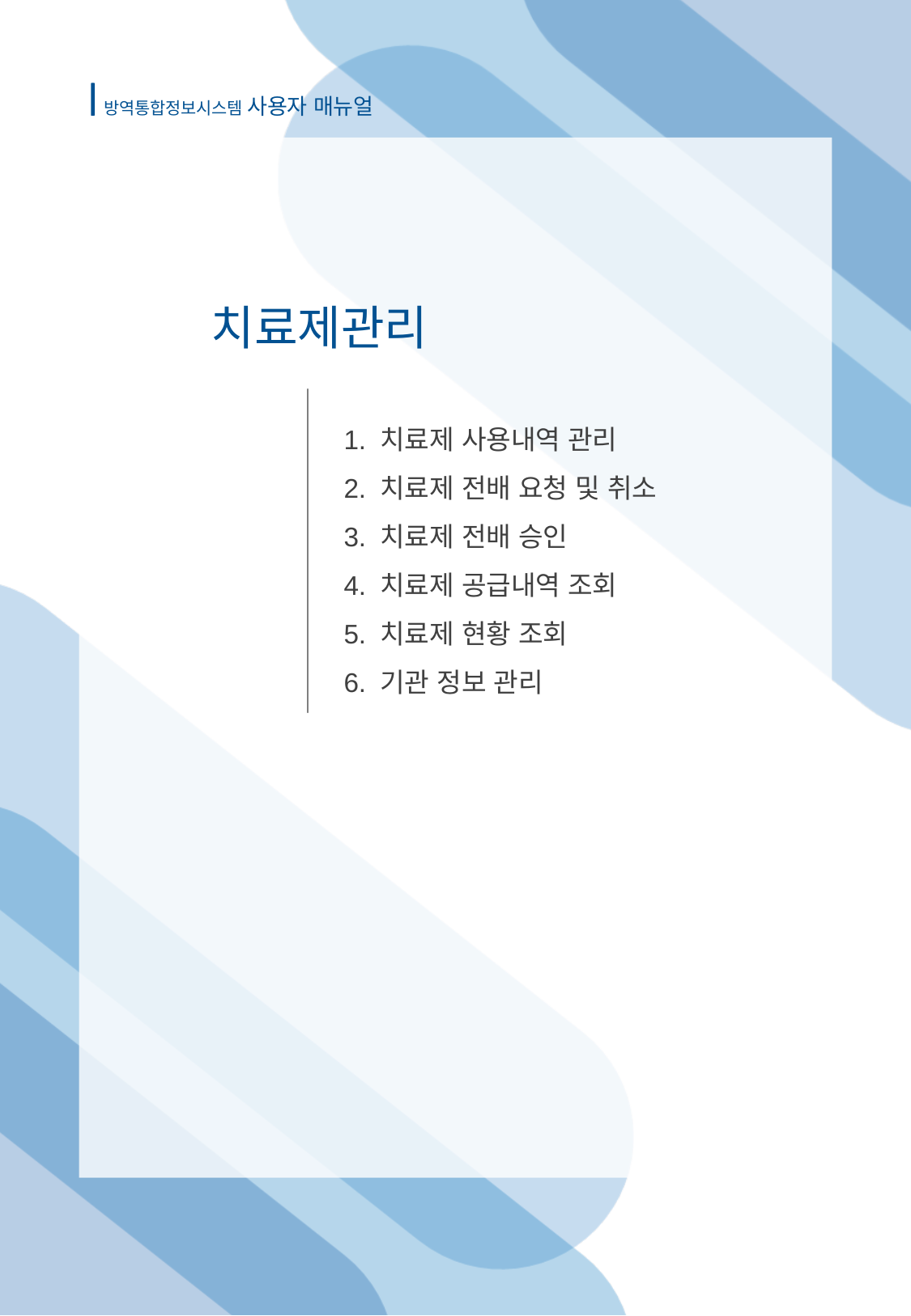

방역통합정보시스템 사용자 매뉴얼

치료제관리
1. 치료제 사용내역 관리
2. 치료제 전배 요청 및 취소
3. 치료제 전배 승인
4. 치료제 공급내역 조회
5. 치료제 현황 조회
6. 기관 정보 관리